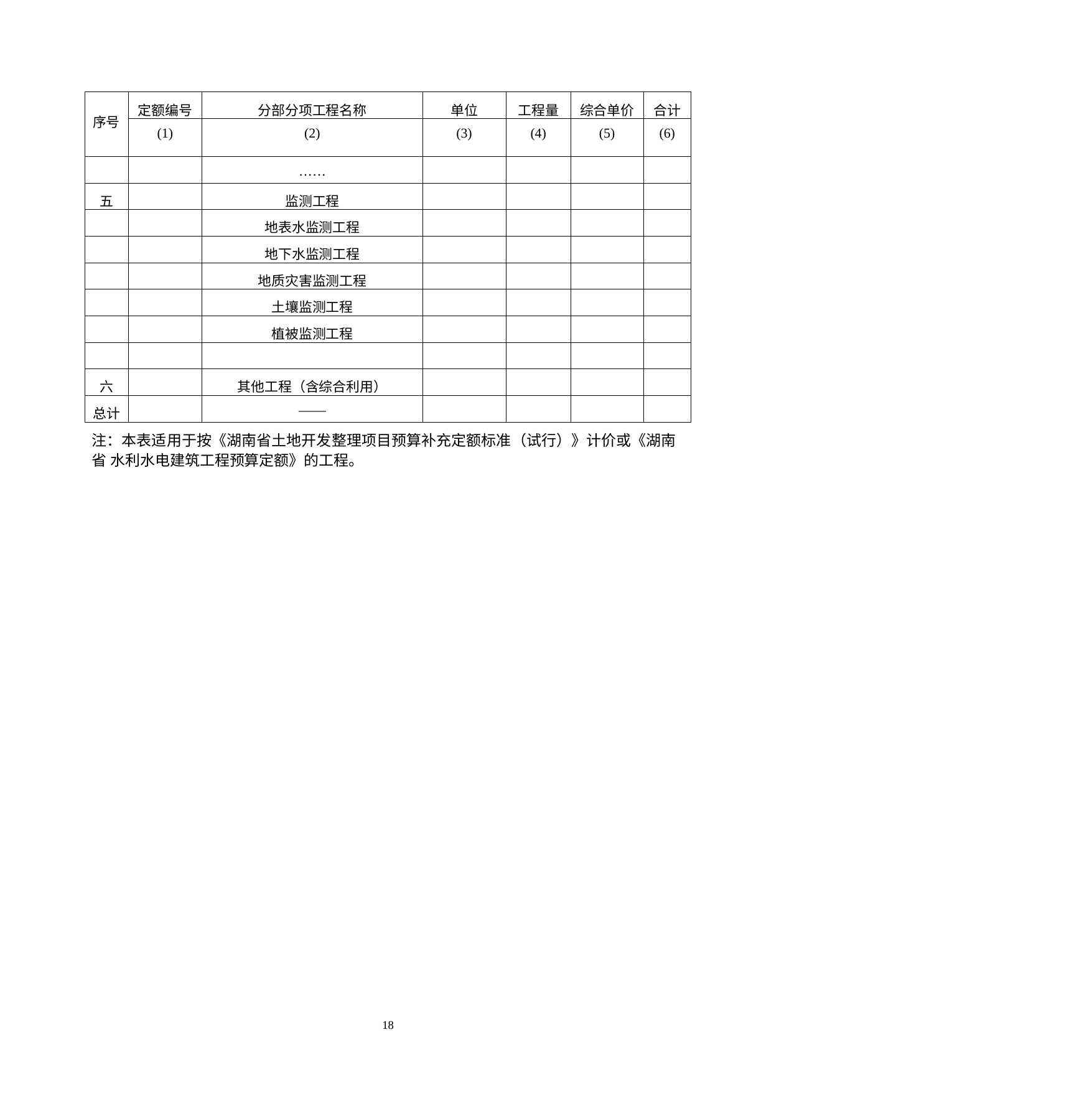

| 序号 | 定额编号 | 分部分项工程名称 | 单位 | 工程量 | 综合单价 | 合计 |
| --- | --- | --- | --- | --- | --- | --- |
|  | (1) | (2) | (3) | (4) | (5) | (6) |
|  |  | …… |  |  |  |  |
| 五 |  | 监测工程 |  |  |  |  |
|  |  | 地表水监测工程 |  |  |  |  |
|  |  | 地下水监测工程 |  |  |  |  |
|  |  | 地质灾害监测工程 |  |  |  |  |
|  |  | 土壤监测工程 |  |  |  |  |
|  |  | 植被监测工程 |  |  |  |  |
|  |  |  |  |  |  |  |
| 六 |  | 其他工程（含综合利用） |  |  |  |  |
| 总计 |  | —— |  |  |  |  |
注：本表适用于按《湖南省土地开发整理项目预算补充定额标准（试行）》计价或《湖南省 水利水电建筑工程预算定额》的工程。
18